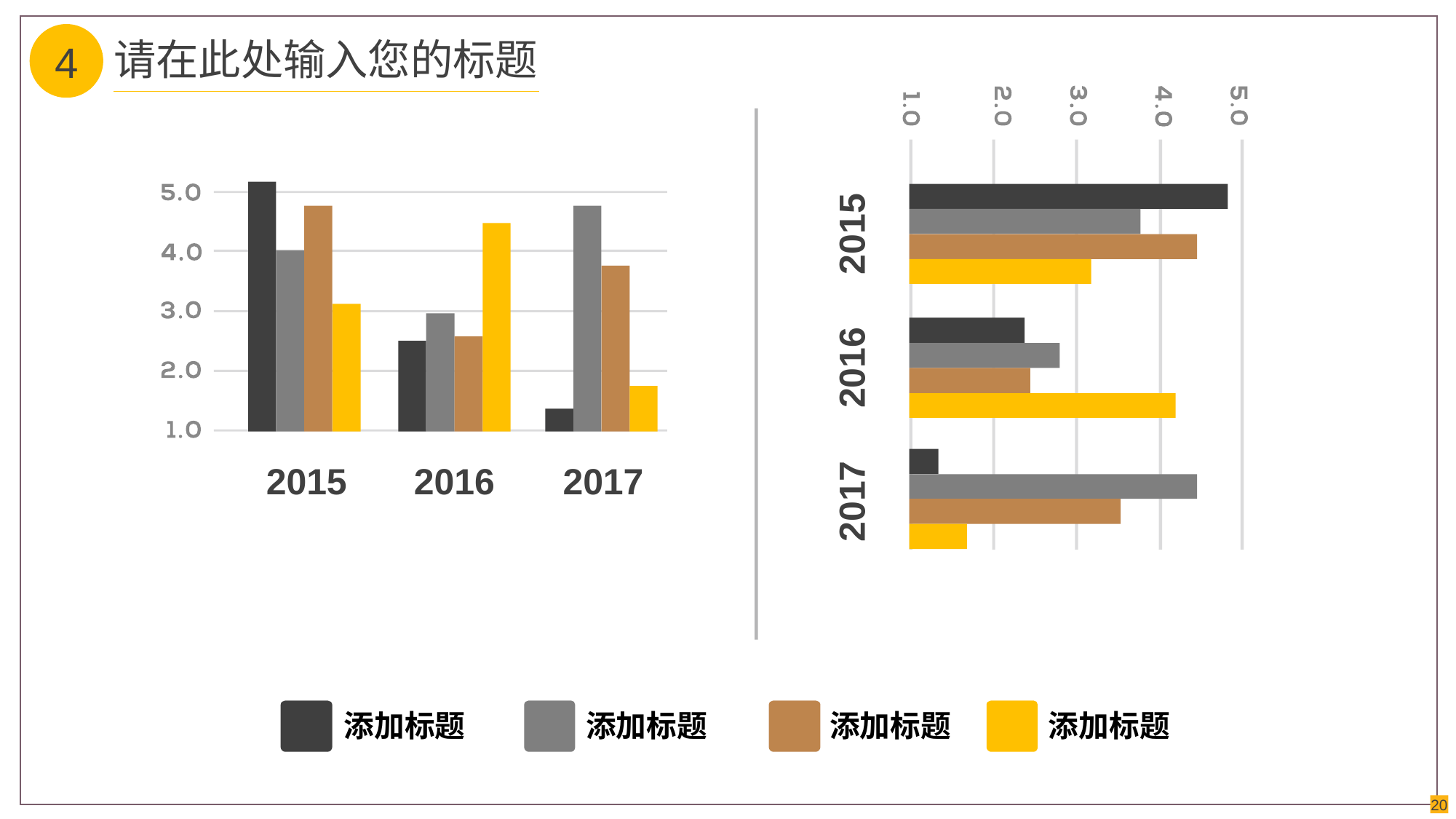

4
请在此处输入您的标题

2015

2016

2015
2016
2017
2017

添加标题
添加标题
添加标题
添加标题
20